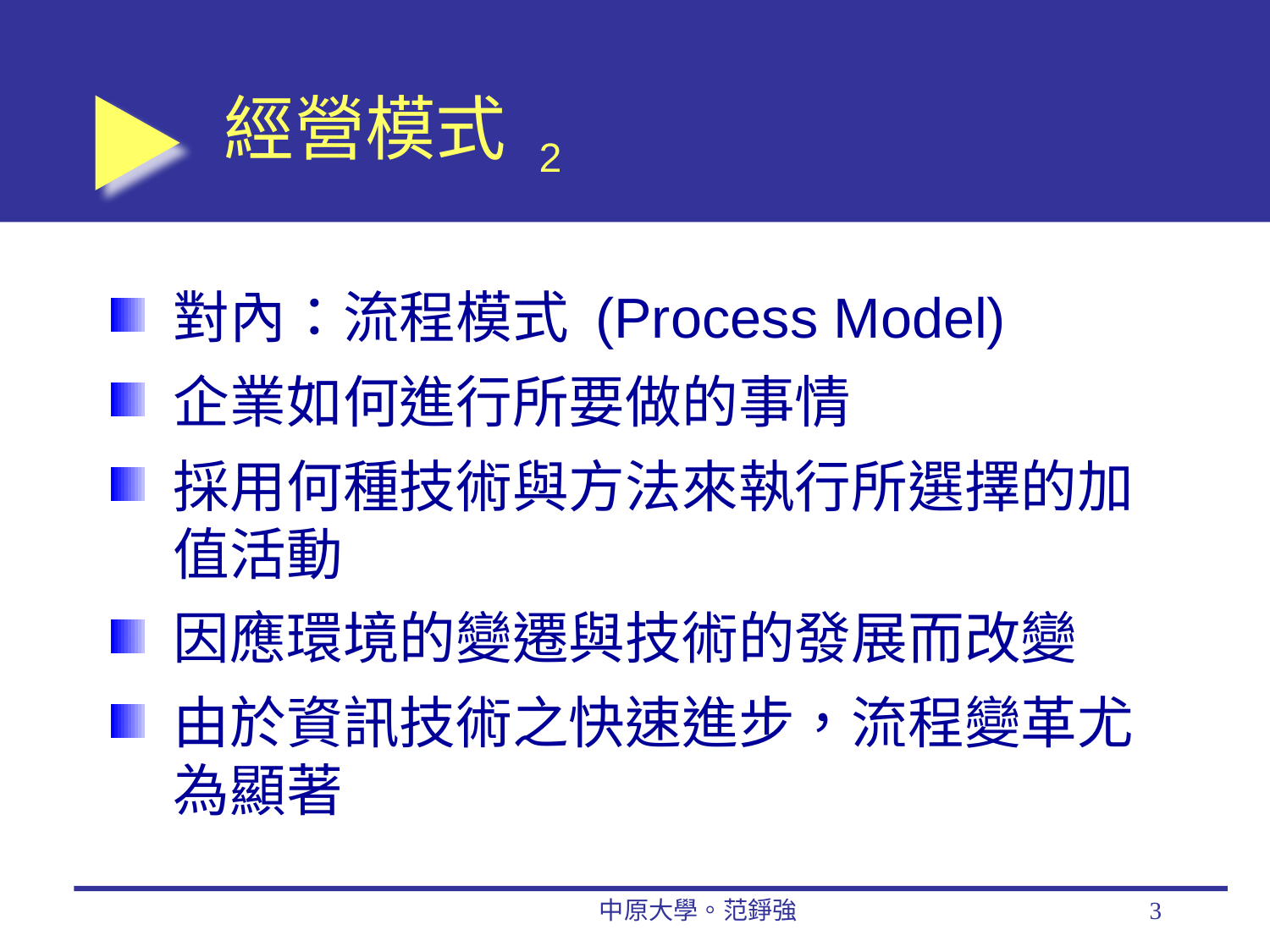

# 經營模式 2
對內：流程模式 (Process Model)
企業如何進行所要做的事情
採用何種技術與方法來執行所選擇的加值活動
因應環境的變遷與技術的發展而改變
由於資訊技術之快速進步，流程變革尤為顯著
中原大學。范錚強
3